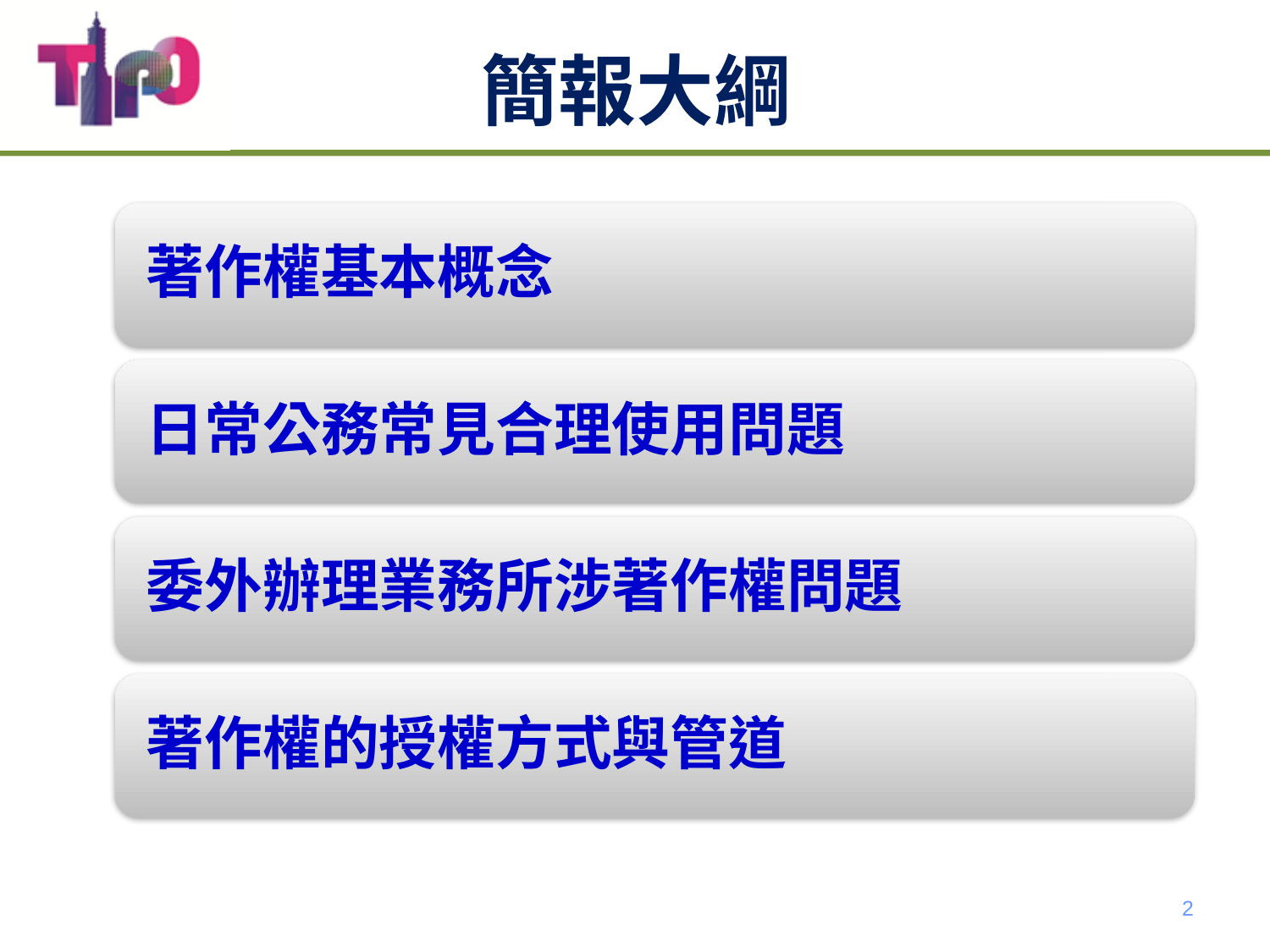

# 簡報大綱
著作權基本概念
日常公務常見合理使用問題
委外辦理業務所涉著作權問題
著作權的授權方式與管道
2